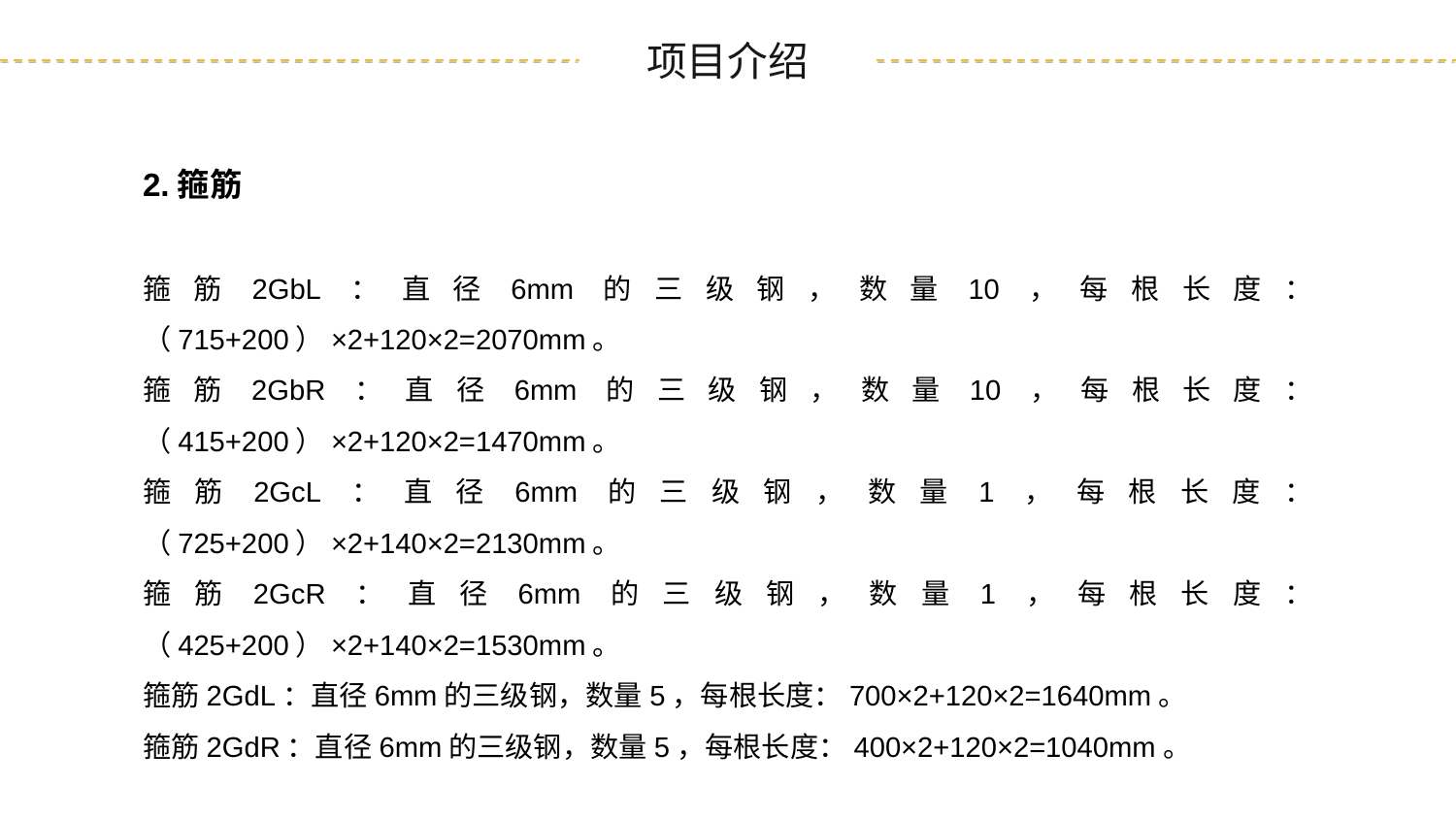

2.箍筋

箍筋2GbL：直径6mm的三级钢，数量10，每根长度：（715+200）×2+120×2=2070mm。
箍筋2GbR：直径6mm的三级钢，数量10，每根长度：（415+200）×2+120×2=1470mm。
箍筋2GcL：直径6mm的三级钢，数量1，每根长度：（725+200）×2+140×2=2130mm。
箍筋2GcR：直径6mm的三级钢，数量1，每根长度：（425+200）×2+140×2=1530mm。
箍筋2GdL：直径6mm的三级钢，数量5，每根长度：700×2+120×2=1640mm。
箍筋2GdR：直径6mm的三级钢，数量5，每根长度：400×2+120×2=1040mm。